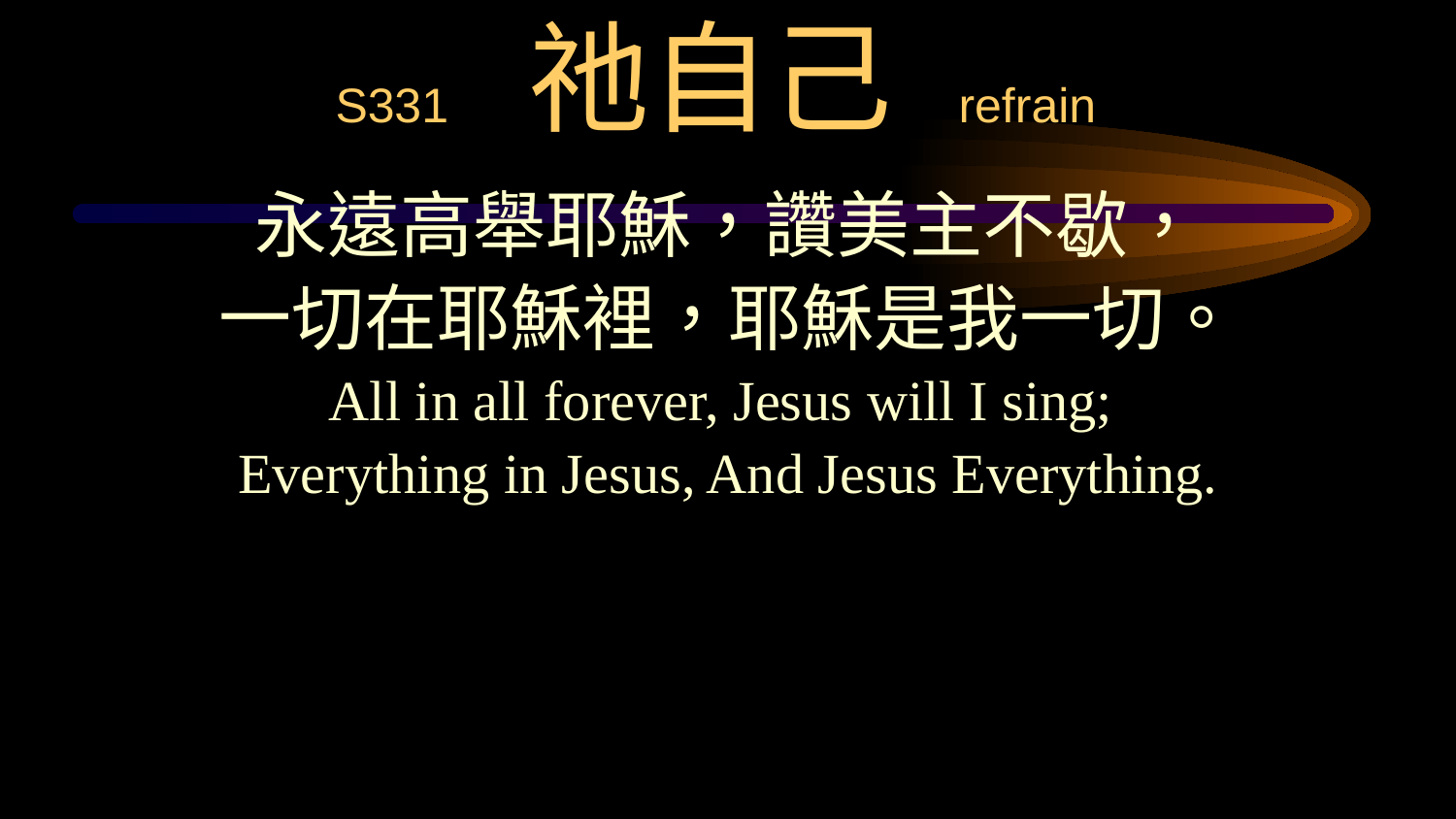

# S331     祂自己     refrain
永遠高舉耶穌，讚美主不歇，
一切在耶穌裡，耶穌是我一切。
All in all forever, Jesus will I sing;
Everything in Jesus, And Jesus Everything.